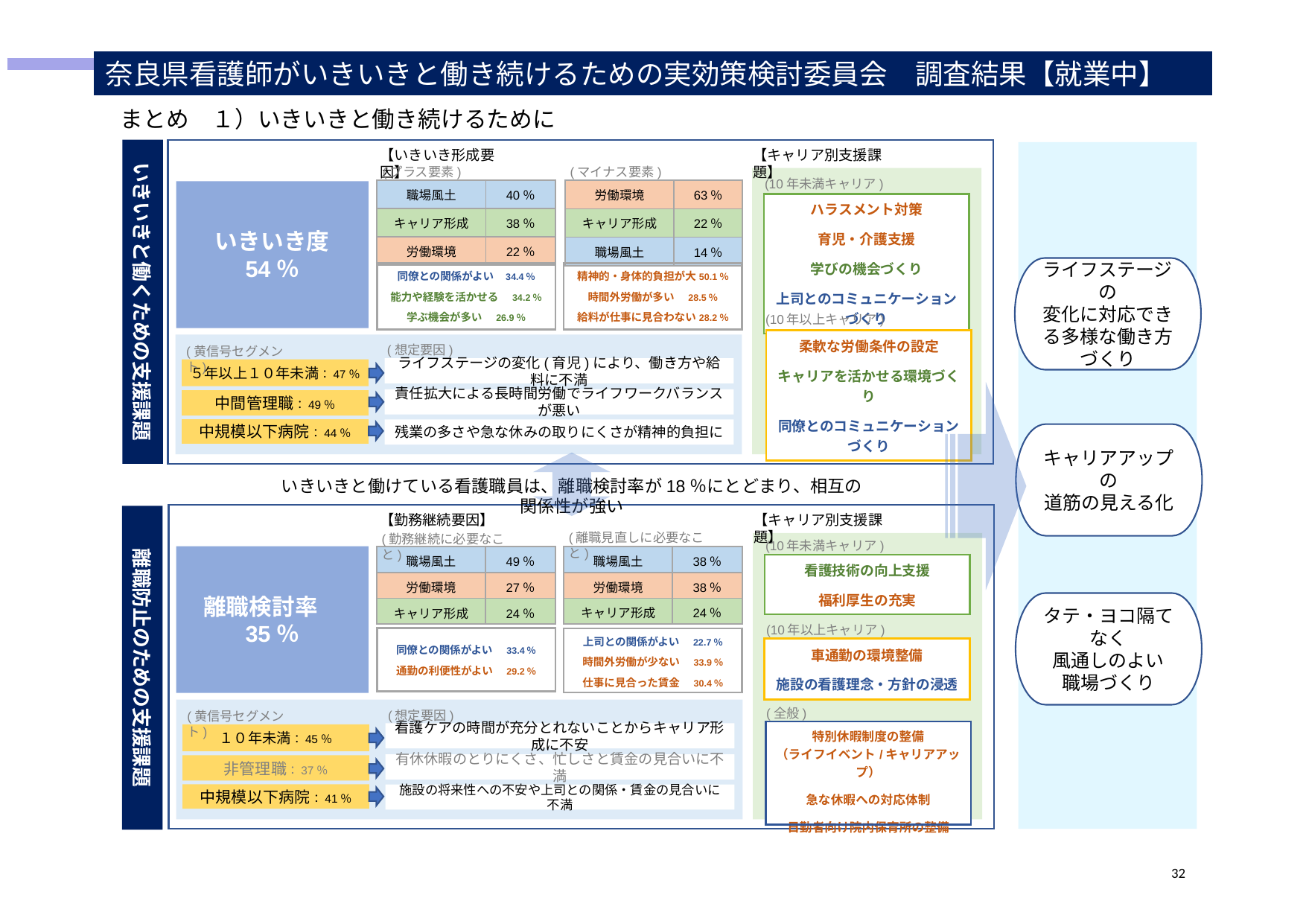

奈良県看護師がいきいきと働き続けるための実効策検討委員会　調査結果【就業中】

まとめ　１）いきいきと働き続けるために
いきいきと働くための支援課題

【いきいき形成要因】
【キャリア別支援課題】

(プラス要素)
(マイナス要素)

(10年未満キャリア)
| 職場風土 | 40％ |
| --- | --- |
| キャリア形成 | 38％ |
| 労働環境 | 22％ |
| 労働環境 | 63％ |
| --- | --- |
| キャリア形成 | 22％ |
| 職場風土 | 14％ |
いきいき度
54％
| ハラスメント対策 育児・介護支援 学びの機会づくり 上司とのコミュニケーションづくり |
| --- |
ライフステージの
変化に対応できる多様な働き方づくり
| 同僚との関係がよい　34.4％ 能力や経験を活かせる　34.2％ 学ぶ機会が多い　26.9％ |
| --- |
| 精神的・身体的負担が大50.1％ 時間外労働が多い　28.5％ 給料が仕事に見合わない28.2％ |
| --- |
(10年以上キャリア)
| 柔軟な労働条件の設定 キャリアを活かせる環境づくり 同僚とのコミュニケーションづくり |
| --- |

(想定要因)
(黄信号セグメント)
ライフステージの変化(育児)により、働き方や給料に不満
５年以上１０年未満：47％
責任拡大による長時間労働でライフワークバランスが悪い
中間管理職：49％
中規模以下病院：44％
残業の多さや急な休みの取りにくさが精神的負担に

キャリアアップの
道筋の見える化

いきいきと働けている看護職員は、離職検討率が18％にとどまり、相互の関係性が強い

【勤務継続要因】
【キャリア別支援課題】
離職防止のための支援課題
(離職見直しに必要なこと)
(勤務継続に必要なこと)
(10年未満キャリア)

離職検討率
35％
| 職場風土 | 38％ |
| --- | --- |
| 労働環境 | 38％ |
| キャリア形成 | 24％ |
| 職場風土 | 49％ |
| --- | --- |
| 労働環境 | 27％ |
| キャリア形成 | 24％ |
| 看護技術の向上支援 福利厚生の充実 |
| --- |
タテ・ヨコ隔てなく
風通しのよい
職場づくり
(10年以上キャリア)
| 同僚との関係がよい　33.4％ 通勤の利便性がよい　29.2％ |
| --- |
| 上司との関係がよい　22.7％ 時間外労働が少ない　33.9％ 仕事に見合った賃金　30.4％ |
| --- |
| 車通勤の環境整備 施設の看護理念・方針の浸透 |
| --- |

(想定要因)
(黄信号セグメント)
看護ケアの時間が充分とれないことからキャリア形成に不安
１０年未満：45％
有休休暇のとりにくさ、忙しさと賃金の見合いに不満
非管理職：37％
中規模以下病院：41％
施設の将来性への不安や上司との関係・賃金の見合いに不満
(全般)
| 特別休暇制度の整備 （ライフイベント/キャリアアップ） 急な休暇への対応体制 日勤者向け院内保育所の整備 |
| --- |

32